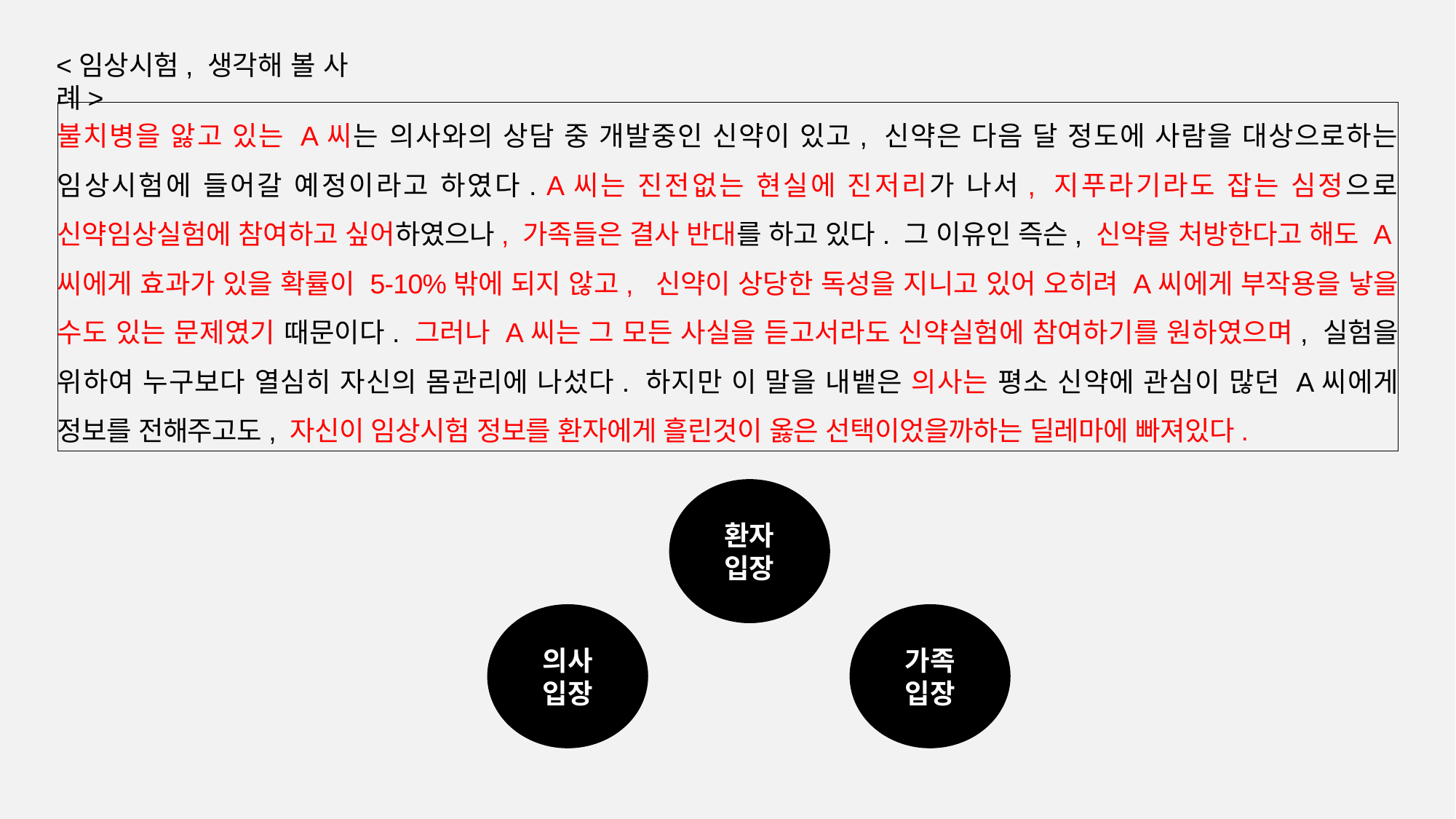

<임상시험, 생각해 볼 사례>
불치병을 앓고 있는 A씨는 의사와의 상담 중 개발중인 신약이 있고, 신약은 다음 달 정도에 사람을 대상으로하는 임상시험에 들어갈 예정이라고 하였다. A씨는 진전없는 현실에 진저리가 나서, 지푸라기라도 잡는 심정으로 신약임상실험에 참여하고 싶어하였으나, 가족들은 결사 반대를 하고 있다. 그 이유인 즉슨, 신약을 처방한다고 해도 A씨에게 효과가 있을 확률이 5-10%밖에 되지 않고,  신약이 상당한 독성을 지니고 있어 오히려 A씨에게 부작용을 낳을 수도 있는 문제였기 때문이다. 그러나 A씨는 그 모든 사실을 듣고서라도 신약실험에 참여하기를 원하였으며, 실험을 위하여 누구보다 열심히 자신의 몸관리에 나섰다. 하지만 이 말을 내뱉은 의사는 평소 신약에 관심이 많던 A씨에게 정보를 전해주고도, 자신이 임상시험 정보를 환자에게 흘린것이 옳은 선택이었을까하는 딜레마에 빠져있다.
환자
입장
의사
입장
가족
입장